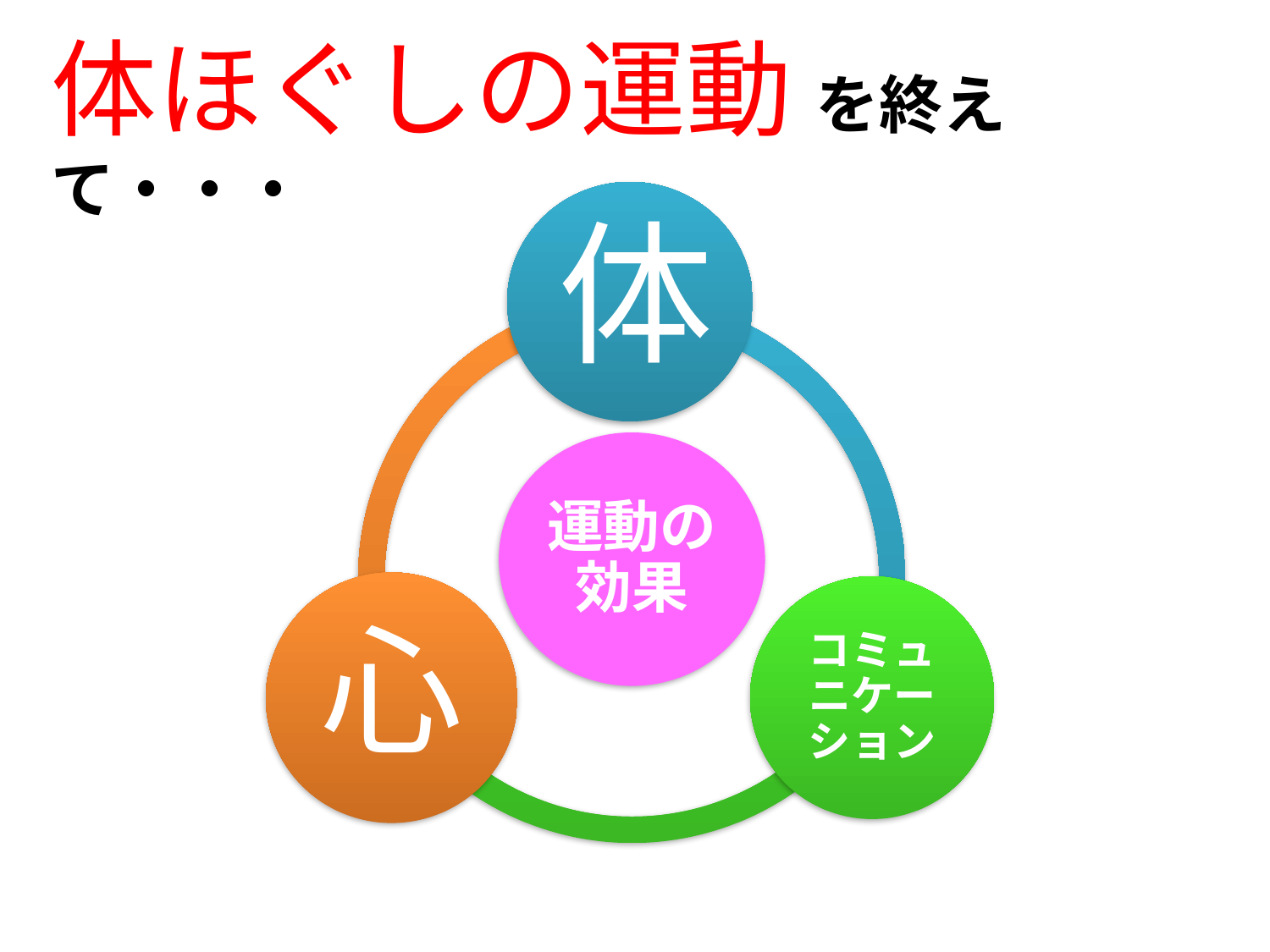

体ほぐしの運動 を終えて・・・
運動の効果
体
コミュニケーション
心
#